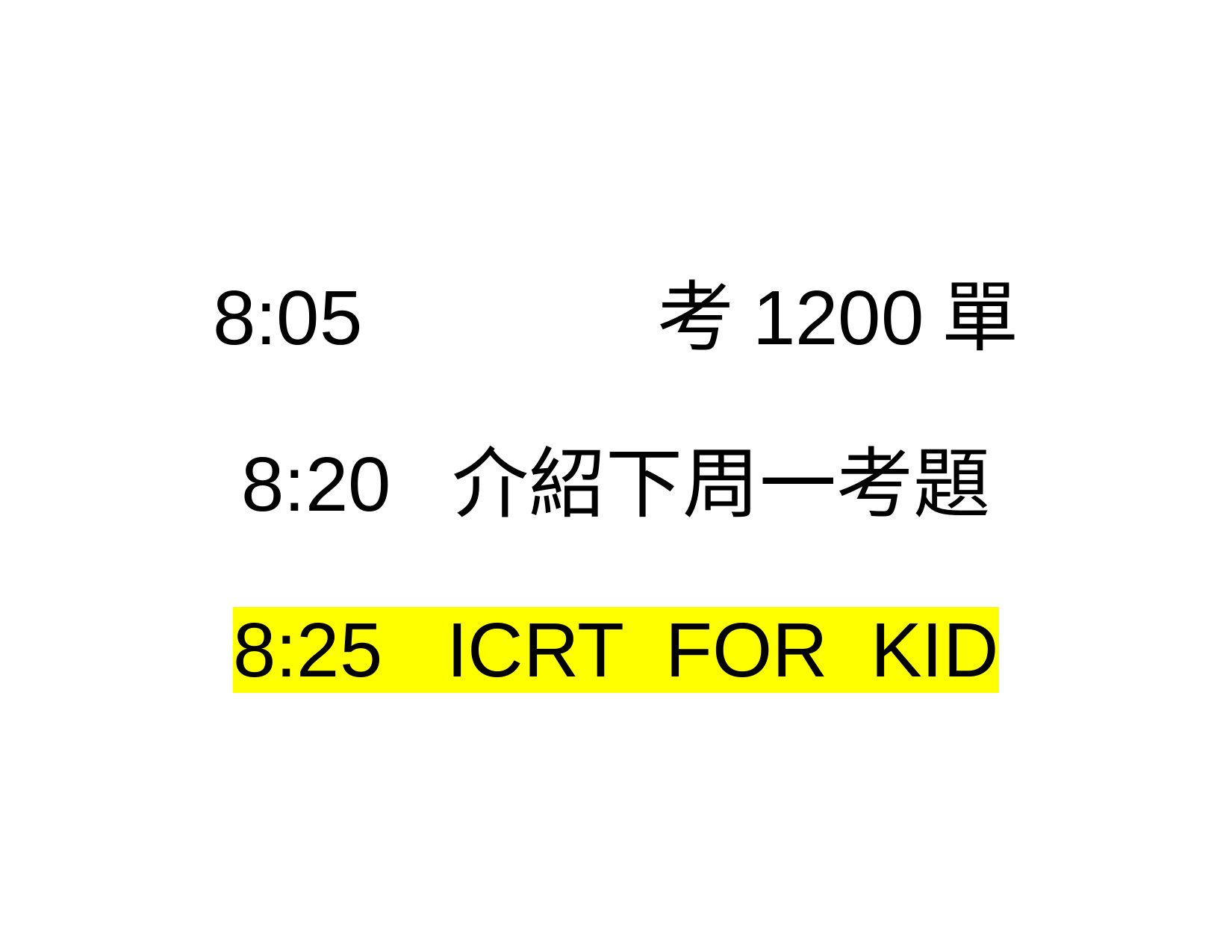

# 8:05             考1200單 8:20  介紹下周一考題 8:25   ICRT  FOR  KID